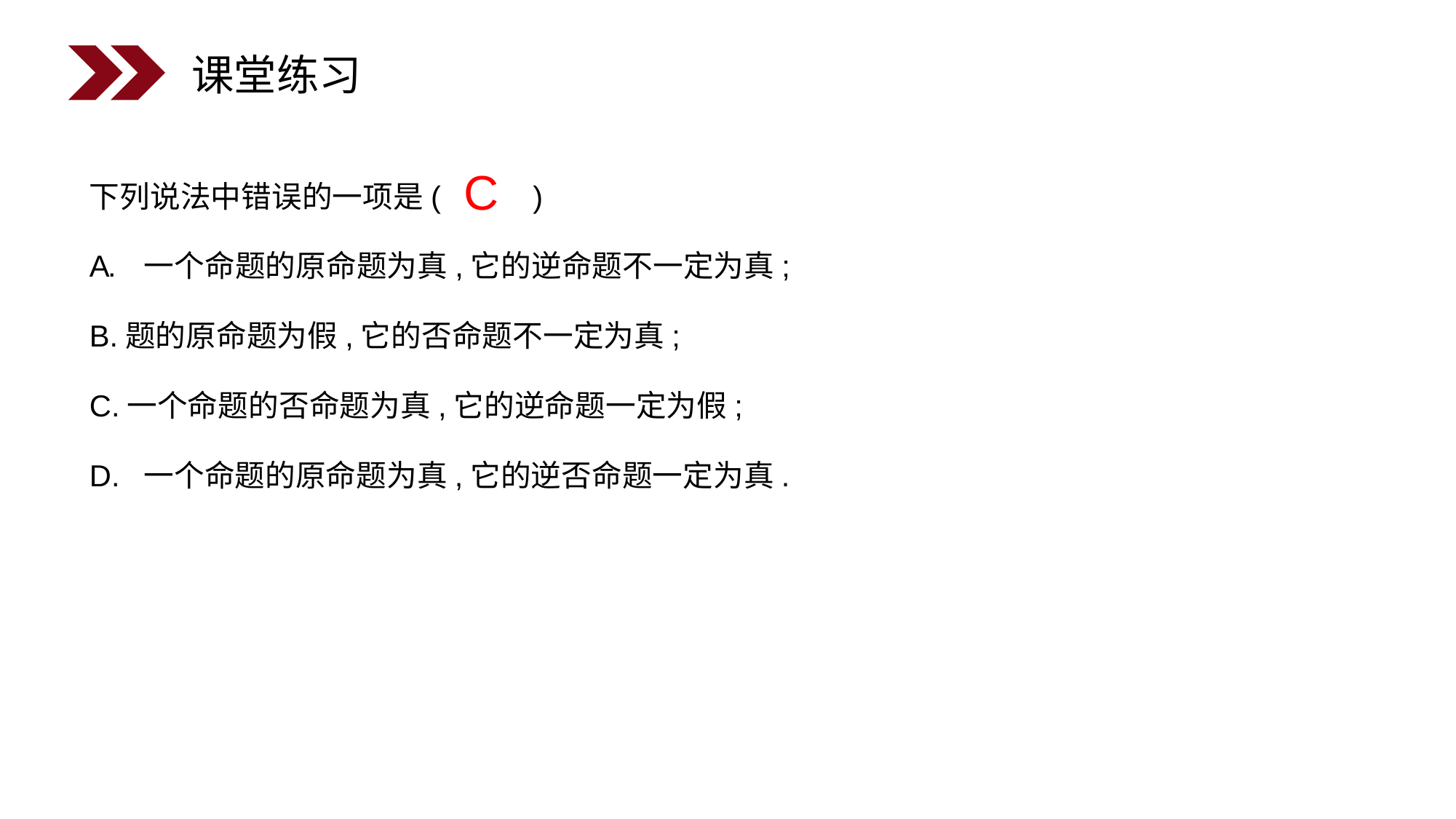

课堂练习
下列说法中错误的一项是(           )
一个命题的原命题为真,它的逆命题不一定为真;
B.题的原命题为假,它的否命题不一定为真;
C.一个命题的否命题为真,它的逆命题一定为假;
D.  一个命题的原命题为真,它的逆否命题一定为真.

C